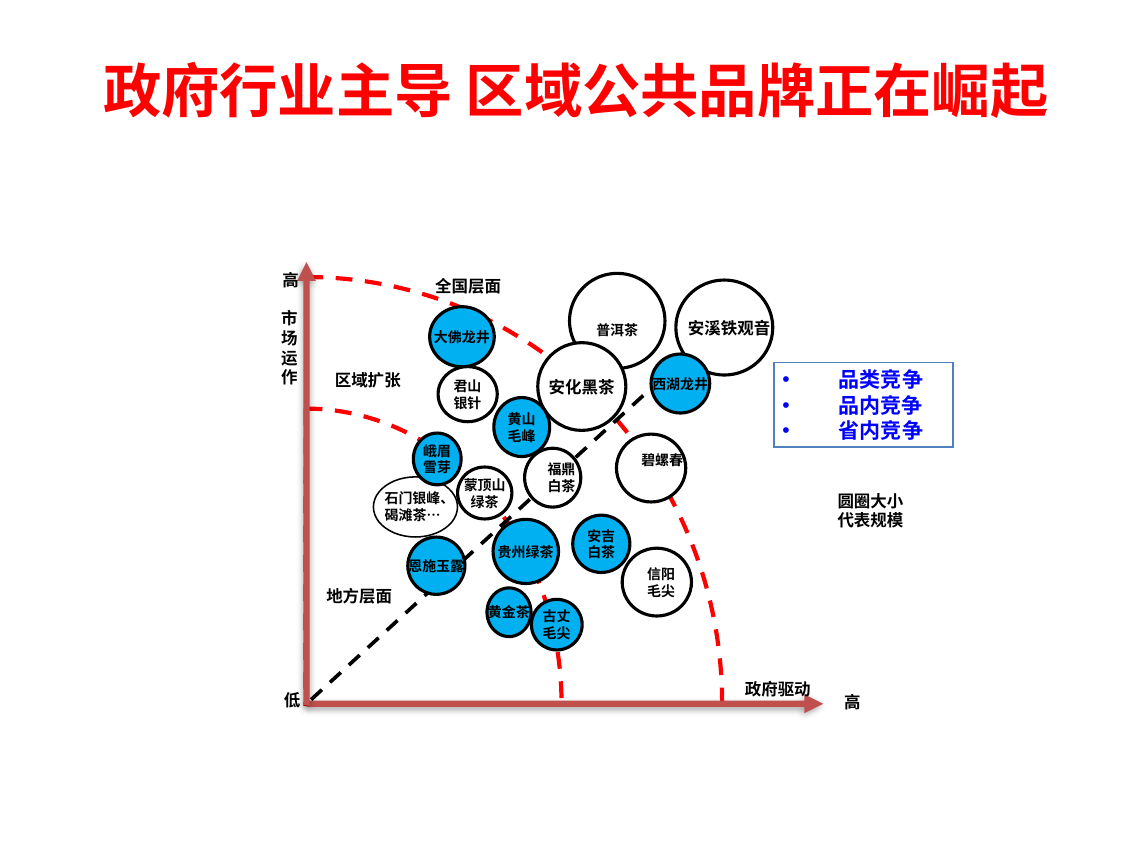

政府行业主导 区域公共品牌正在崛起
高
全国层面

普洱茶
  安溪铁观音
市场运作

安化黑茶
区域扩张
黄山
毛峰

峨眉
雪芽

福鼎
白茶
蒙顶山
绿茶

石门银峰、碣滩茶…

安吉
白茶

贵州绿茶

信阳
毛尖

地方层面
黄金茶
政府驱动
低
高

大佛龙井
西湖龙井
品类竞争
品内竞争
省内竞争

君山
银针

碧螺春

圆圈大小代表规模
恩施玉露
古丈
毛尖